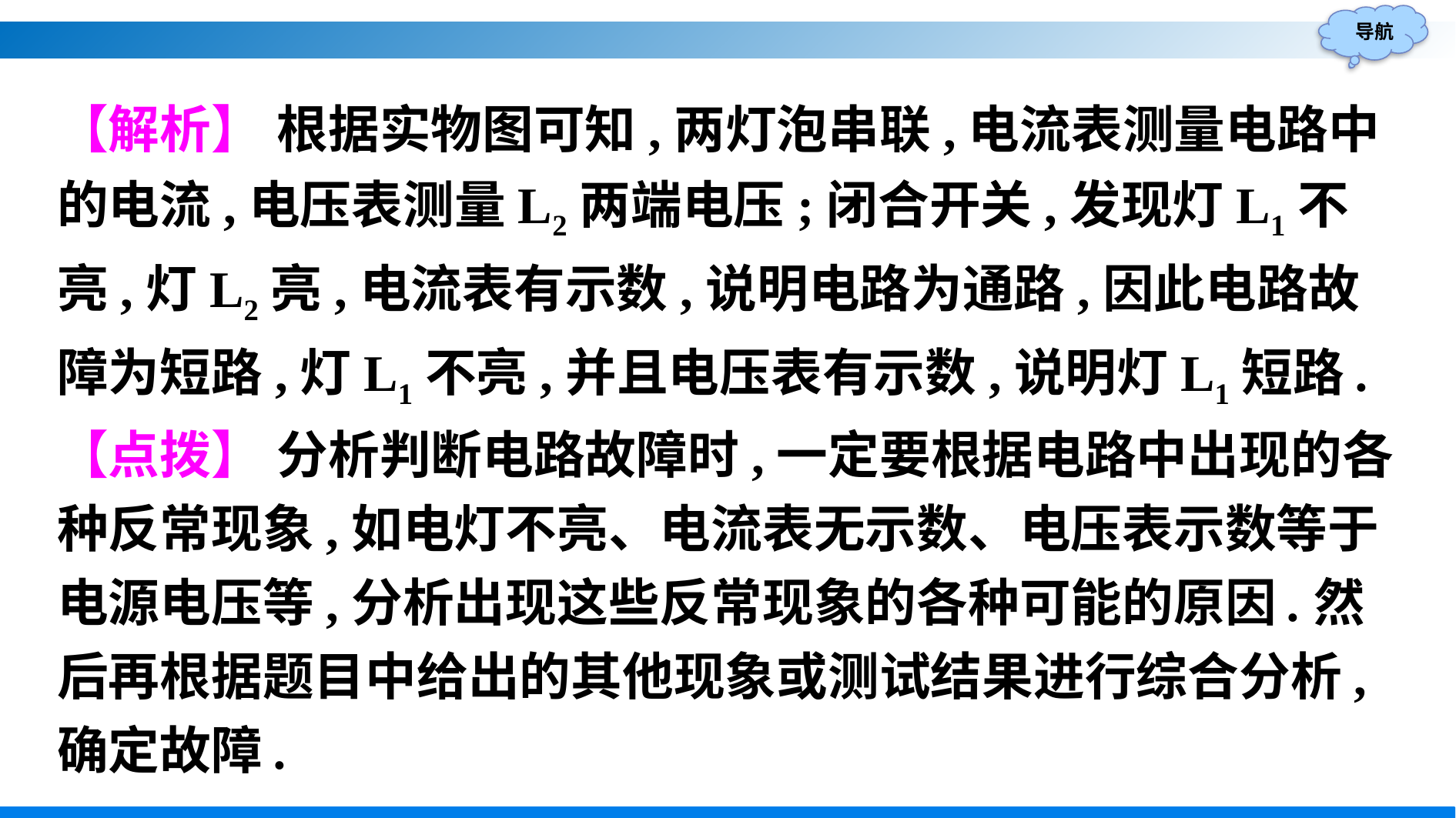

【解析】 根据实物图可知,两灯泡串联,电流表测量电路中的电流,电压表测量L2两端电压;闭合开关,发现灯L1不亮,灯L2亮,电流表有示数,说明电路为通路,因此电路故障为短路,灯L1不亮,并且电压表有示数,说明灯L1短路.
【点拨】 分析判断电路故障时,一定要根据电路中出现的各种反常现象,如电灯不亮、电流表无示数、电压表示数等于电源电压等,分析出现这些反常现象的各种可能的原因.然后再根据题目中给出的其他现象或测试结果进行综合分析,确定故障.